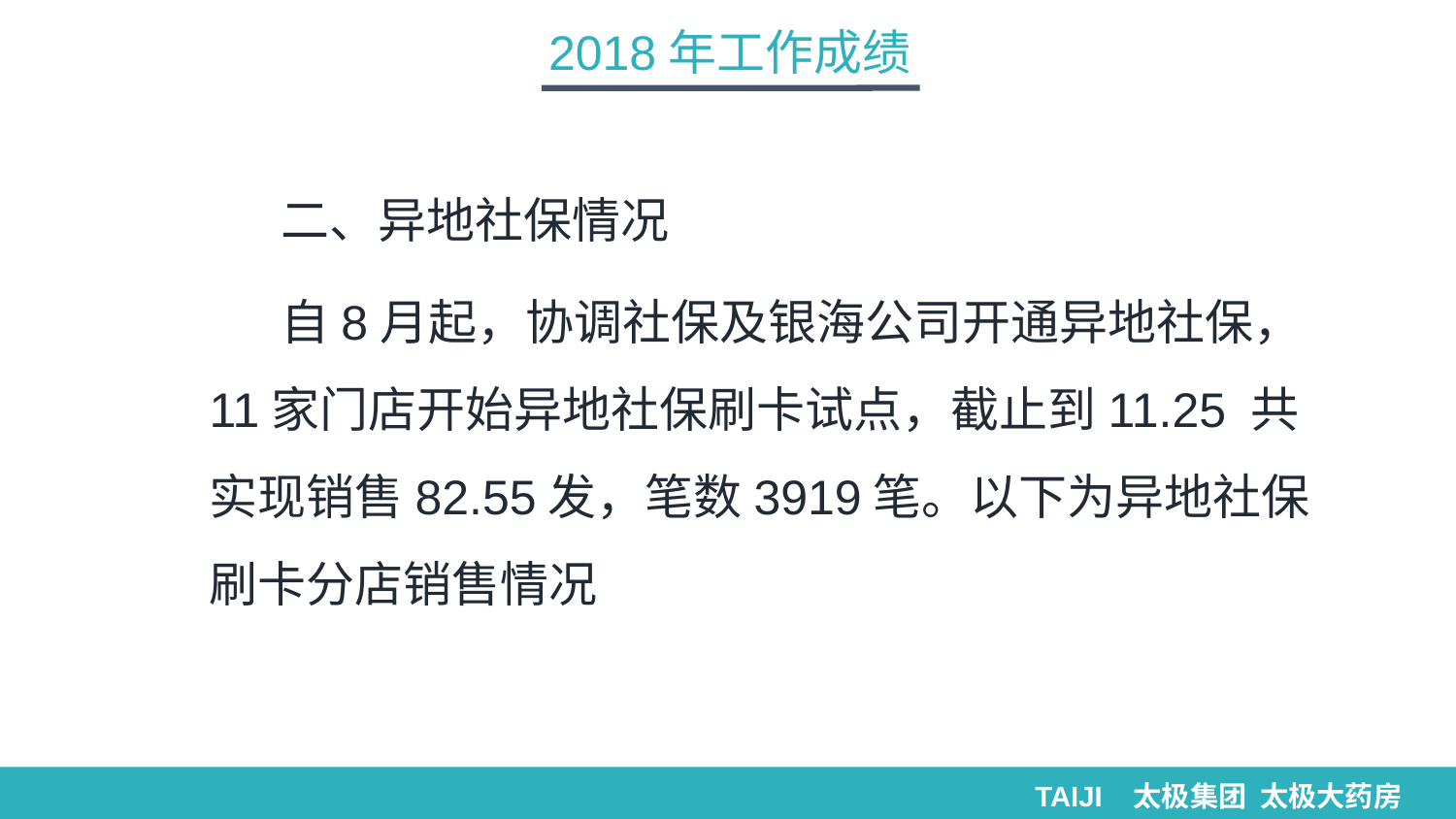

2018年工作成绩
二、异地社保情况
自8月起，协调社保及银海公司开通异地社保，11家门店开始异地社保刷卡试点，截止到11.25 共实现销售82.55发，笔数3919笔。以下为异地社保刷卡分店销售情况

TAIJI   太极集团  太极大药房